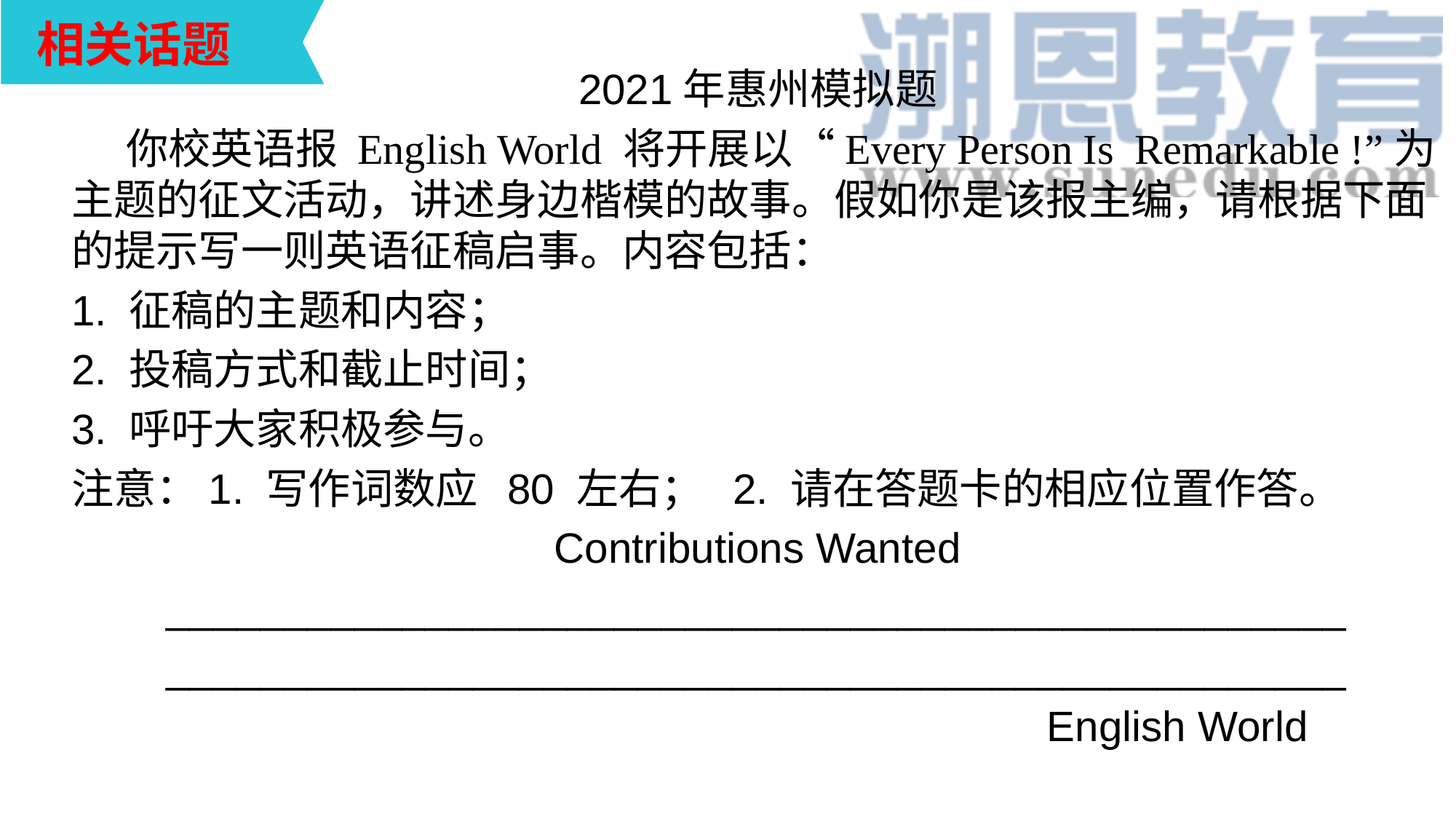

相关话题
2021年惠州模拟题
你校英语报 English World 将开展以“Every Person Is  Remarkable !”为主题的征文活动，讲述身边楷模的故事。假如你是该报主编，请根据下面的提示写一则英语征稿启事。内容包括：
1. 征稿的主题和内容；
2. 投稿方式和截止时间；
3. 呼吁大家积极参与。
注意：1. 写作词数应  80 左右；  2. 请在答题卡的相应位置作答。
Contributions Wanted
        __________________________________________________
        __________________________________________________
                                                                       English World